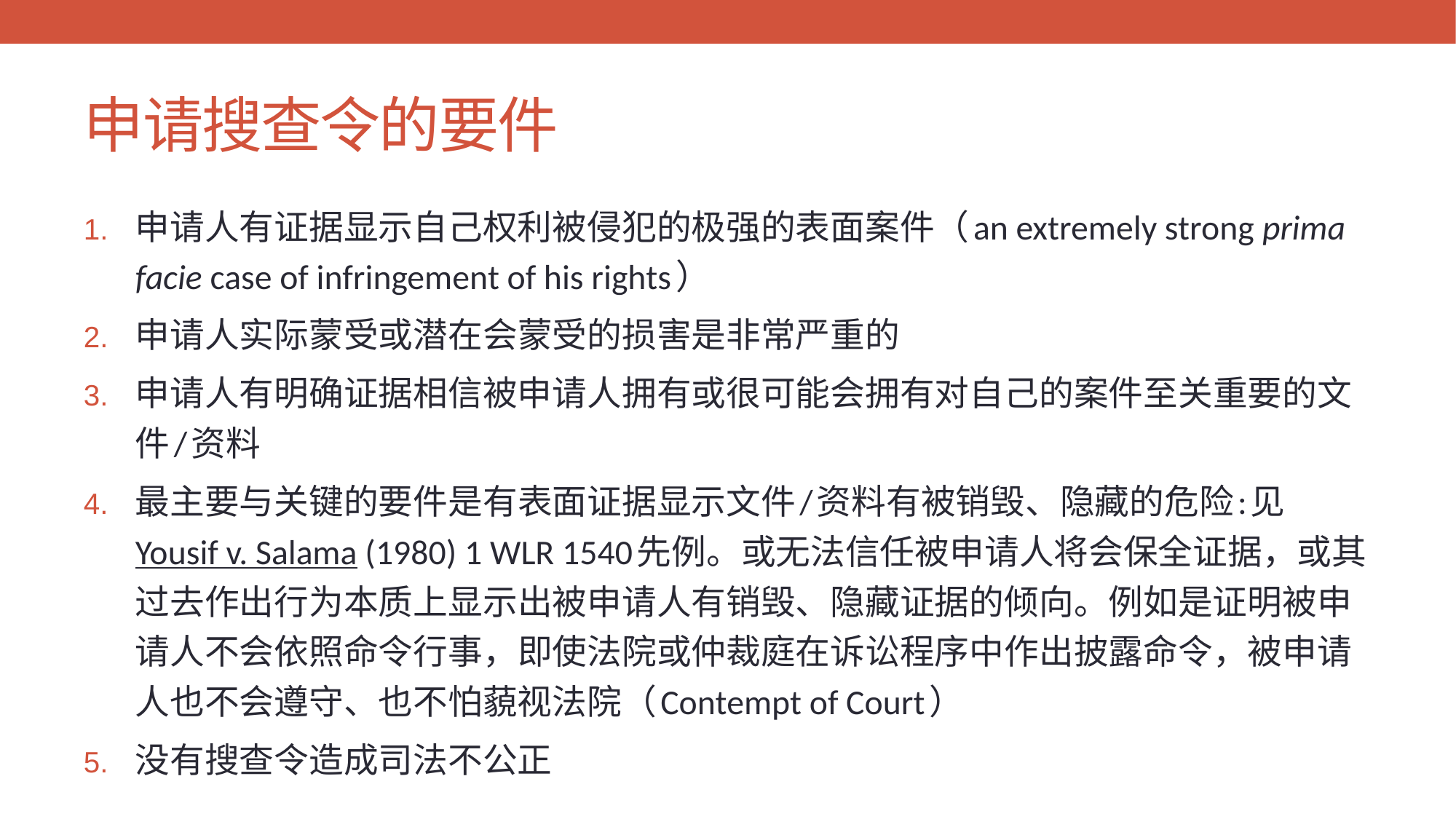

# 申请搜查令的要件
申请人有证据显示自己权利被侵犯的极强的表面案件（an extremely strong prima facie case of infringement of his rights）
申请人实际蒙受或潜在会蒙受的损害是非常严重的
申请人有明确证据相信被申请人拥有或很可能会拥有对自己的案件至关重要的文件/资料
最主要与关键的要件是有表面证据显示文件/资料有被销毁、隐藏的危险:见Yousif v. Salama (1980) 1 WLR 1540先例。或无法信任被申请人将会保全证据，或其过去作出行为本质上显示出被申请人有销毁、隐藏证据的倾向。例如是证明被申请人不会依照命令行事，即使法院或仲裁庭在诉讼程序中作出披露命令，被申请人也不会遵守、也不怕藐视法院（Contempt of Court）
没有搜查令造成司法不公正